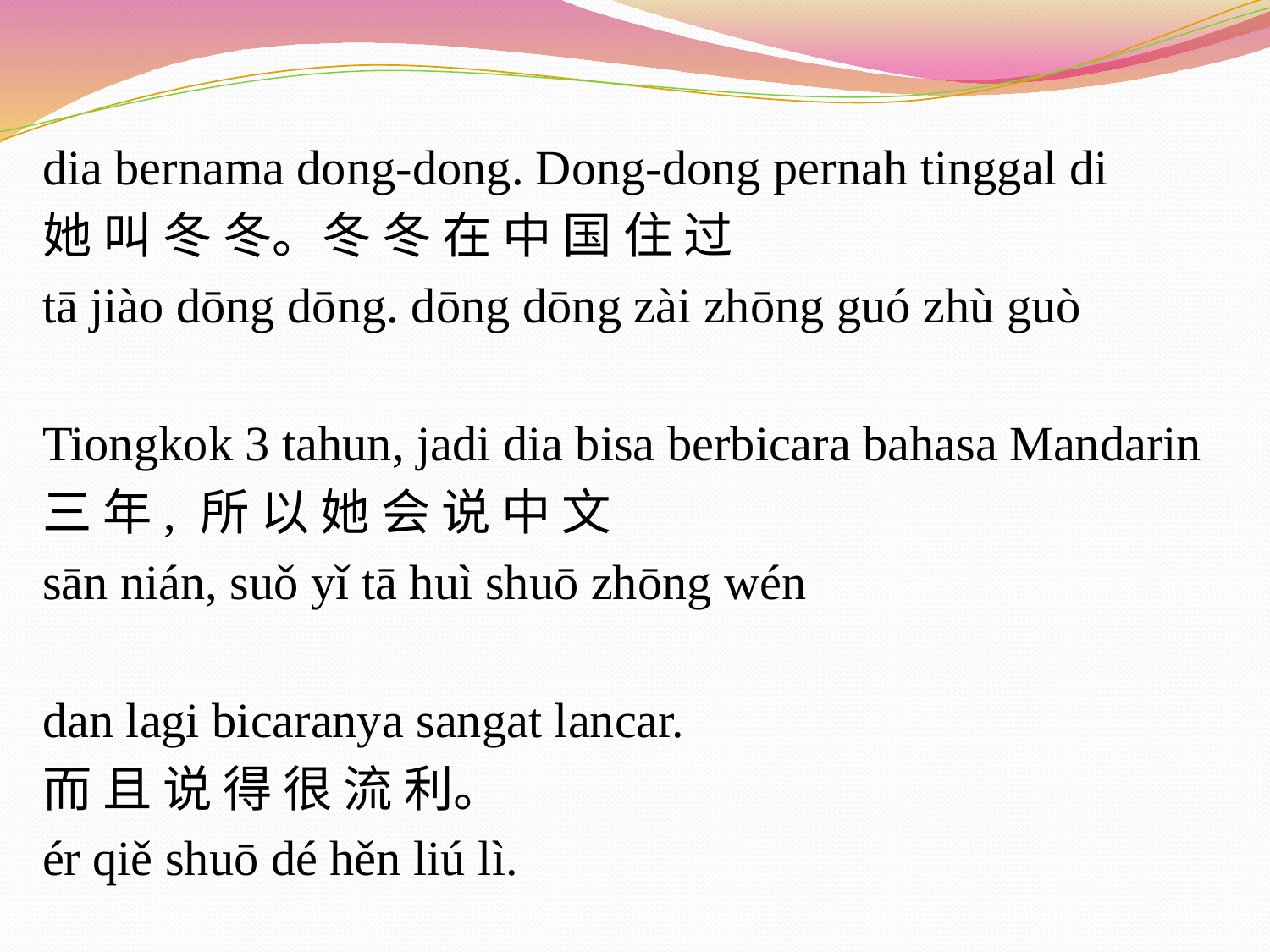

dia bernama dong-dong. Dong-dong pernah tinggal di
她 叫 冬 冬。冬 冬 在 中 国 住 过
tā jiào dōng dōng. dōng dōng zài zhōng guó zhù guò

Tiongkok 3 tahun, jadi dia bisa berbicara bahasa Mandarin
三 年, 所 以 她 会 说 中 文
sān nián, suǒ yǐ tā huì shuō zhōng wén

dan lagi bicaranya sangat lancar.
而 且 说 得 很 流 利。
ér qiě shuō dé hěn liú lì.